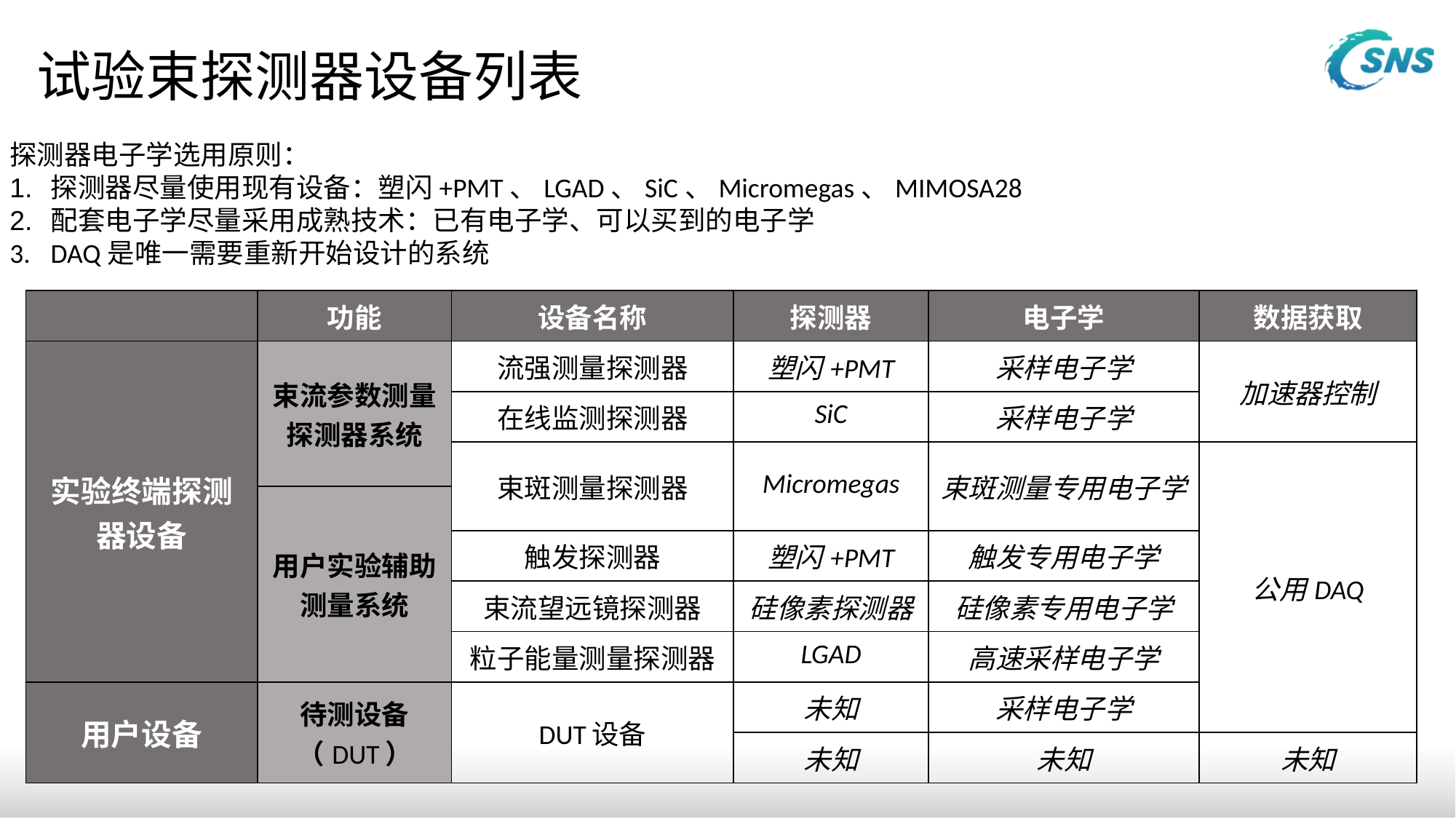

# 试验束探测器设备列表
探测器电子学选用原则：
探测器尽量使用现有设备：塑闪+PMT、LGAD、SiC、Micromegas、MIMOSA28
配套电子学尽量采用成熟技术：已有电子学、可以买到的电子学
DAQ是唯一需要重新开始设计的系统
|  | 功能 | 设备名称 | 探测器 | 电子学 | 数据获取 |
| --- | --- | --- | --- | --- | --- |
| 实验终端探测器设备 | 束流参数测量探测器系统 | 流强测量探测器 | 塑闪+PMT | 采样电子学 | 加速器控制 |
|  |  | 在线监测探测器 | SiC | 采样电子学 |  |
|  |  | 束斑测量探测器 | Micromegas | 束斑测量专用电子学 | 公用DAQ |
|  | 用户实验辅助测量系统 |  |  |  |  |
|  |  | 触发探测器 | 塑闪+PMT | 触发专用电子学 |  |
|  |  | 束流望远镜探测器 | 硅像素探测器 | 硅像素专用电子学 |  |
|  |  | 粒子能量测量探测器 | LGAD | 高速采样电子学 |  |
| 用户设备 | 待测设备（DUT） | DUT设备 | 未知 | 采样电子学 |  |
|  |  |  | 未知 | 未知 | 未知 |